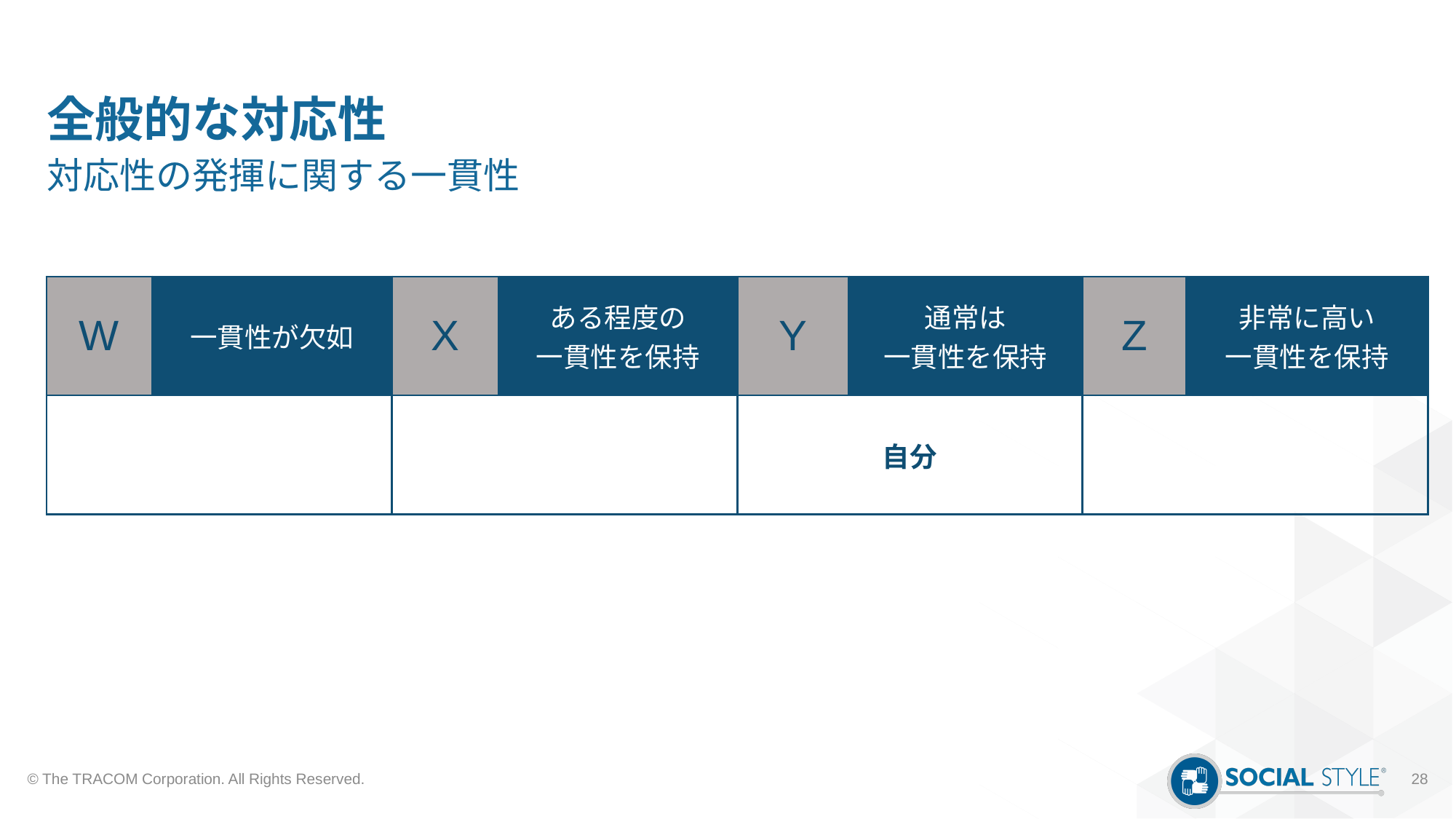

# 全般的な対応性
対応性の発揮に関する一貫性
| W | 一貫性が欠如 | X | ある程度の 一貫性を保持 | Y | 通常は 一貫性を保持 | Z | 非常に高い 一貫性を保持 |
| --- | --- | --- | --- | --- | --- | --- | --- |
|  |  |  |  | 自分 |  |  |  |
© The TRACOM Corporation. All Rights Reserved.
28